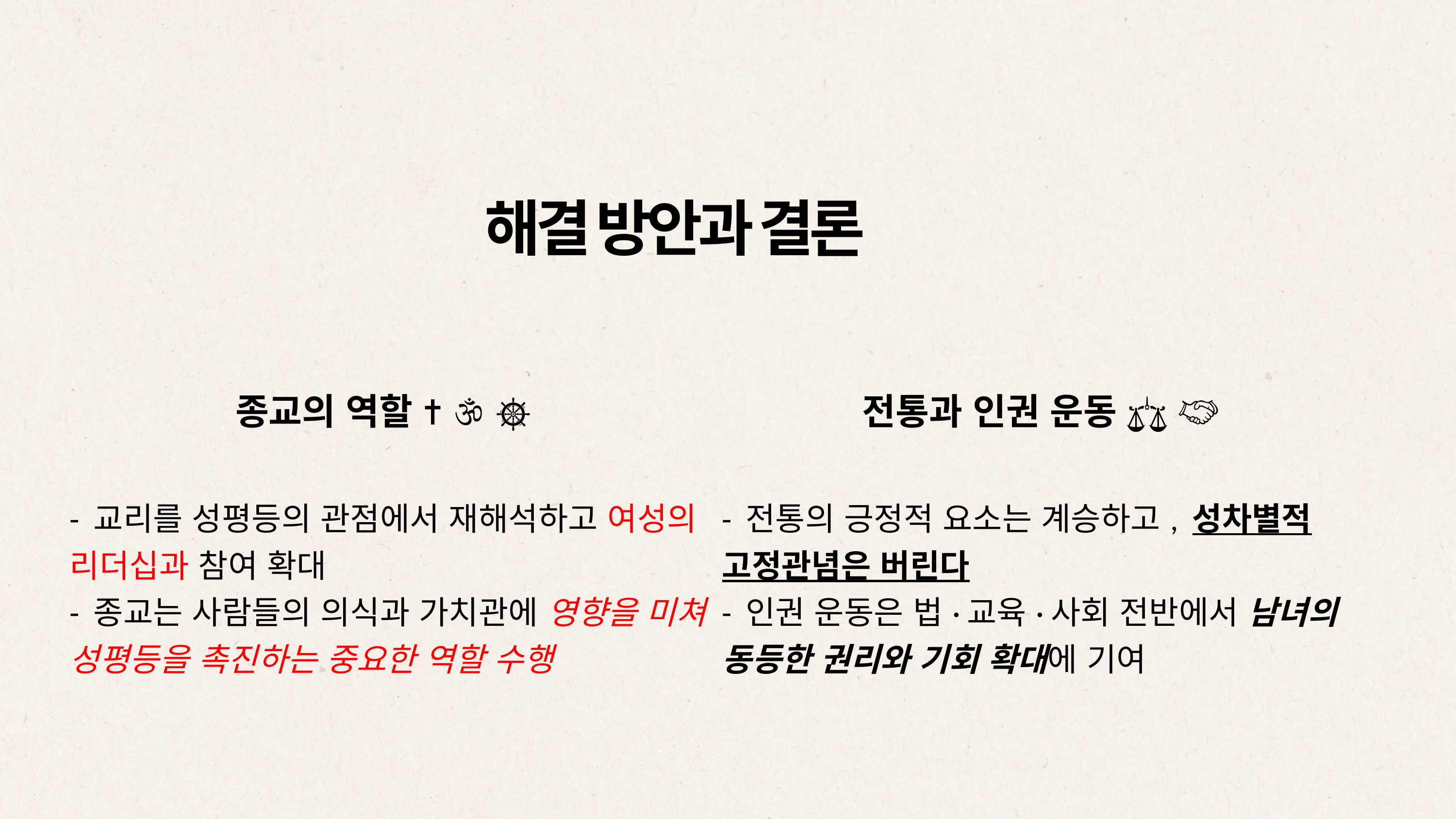

해결 방안과 결론
| 종교의 역할 ✝️ 🕉️ ☸️ | 전통과 인권 운동 ⚖️ 🤝 |
| --- | --- |
| - 교리를 성평등의 관점에서 재해석하고 여성의 리더십과 참여 확대 - 종교는 사람들의 의식과 가치관에 영향을 미쳐 성평등을 촉진하는 중요한 역할 수행 | - 전통의 긍정적 요소는 계승하고, 성차별적 고정관념은 버린다 - 인권 운동은 법·교육·사회 전반에서 남녀의 동등한 권리와 기회 확대에 기여 |